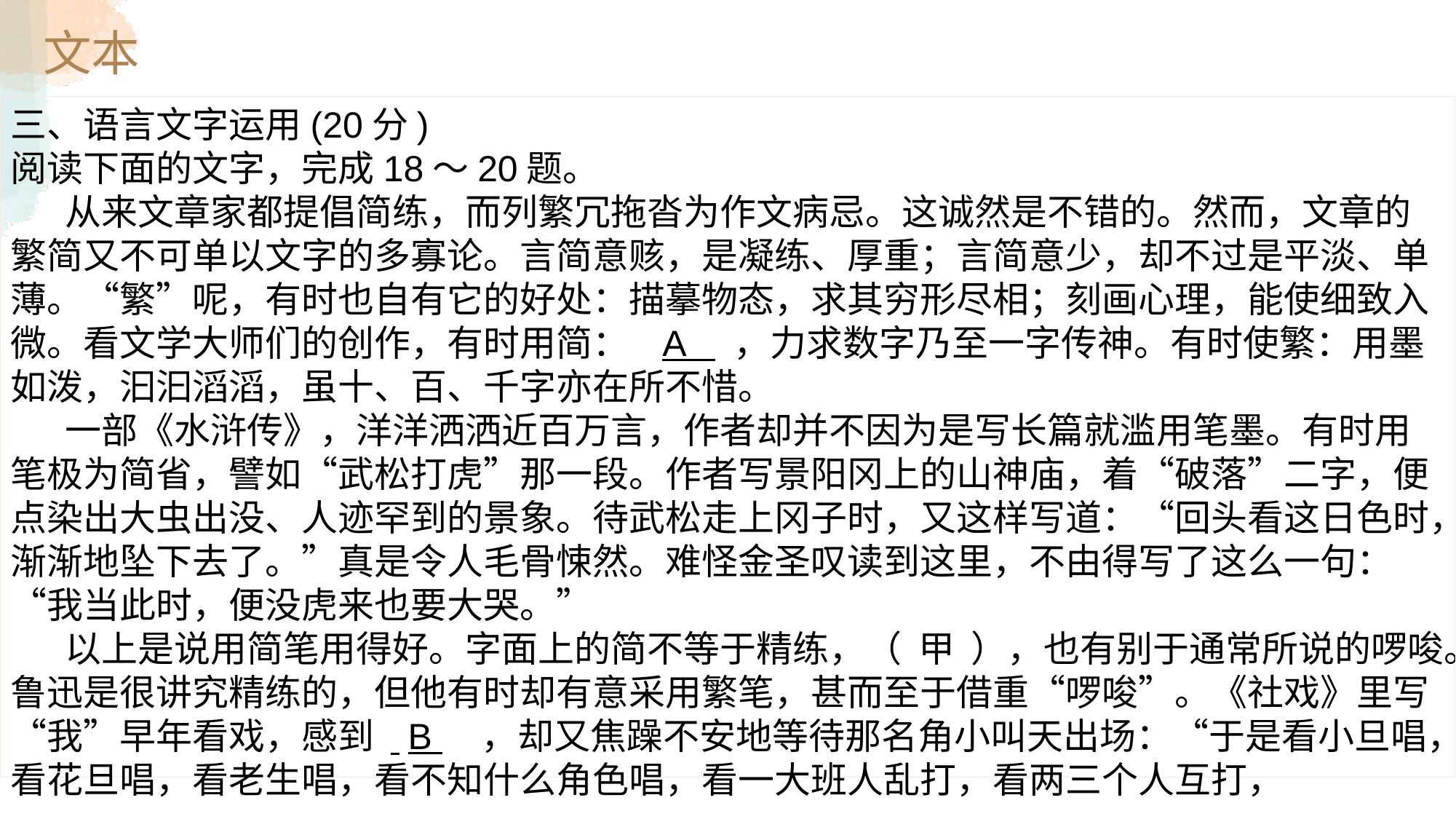

文本
三、语言文字运用(20分)
阅读下面的文字，完成18～20题。
从来文章家都提倡简练，而列繁冗拖沓为作文病忌。这诚然是不错的。然而，文章的繁简又不可单以文字的多寡论。言简意赅，是凝练、厚重；言简意少，却不过是平淡、单薄。“繁”呢，有时也自有它的好处：描摹物态，求其穷形尽相；刻画心理，能使细致入微。看文学大师们的创作，有时用简：   A    ，力求数字乃至一字传神。有时使繁：用墨如泼，汩汩滔滔，虽十、百、千字亦在所不惜。
一部《水浒传》，洋洋洒洒近百万言，作者却并不因为是写长篇就滥用笔墨。有时用笔极为简省，譬如“武松打虎”那一段。作者写景阳冈上的山神庙，着“破落”二字，便点染出大虫出没、人迹罕到的景象。待武松走上冈子时，又这样写道：“回头看这日色时，渐渐地坠下去了。”真是令人毛骨悚然。难怪金圣叹读到这里，不由得写了这么一句：“我当此时，便没虎来也要大哭。”
以上是说用简笔用得好。字面上的简不等于精练，（  甲  ），也有别于通常所说的啰唆。鲁迅是很讲究精练的，但他有时却有意采用繁笔，甚而至于借重“啰唆”。《社戏》里写“我”早年看戏，感到   B    ，却又焦躁不安地等待那名角小叫天出场：“于是看小旦唱，看花旦唱，看老生唱，看不知什么角色唱，看一大班人乱打，看两三个人互打，

年度工作概述
您的内容打在这里，或者通过复制您的文本后，在此框中选择粘贴，并选择只保留文字，建议使用微软雅黑字体。您的内容打在这里，或者通过复制您的文本后，在此框中选择粘贴，并选择只保留文字，建议使用微软雅黑字体。